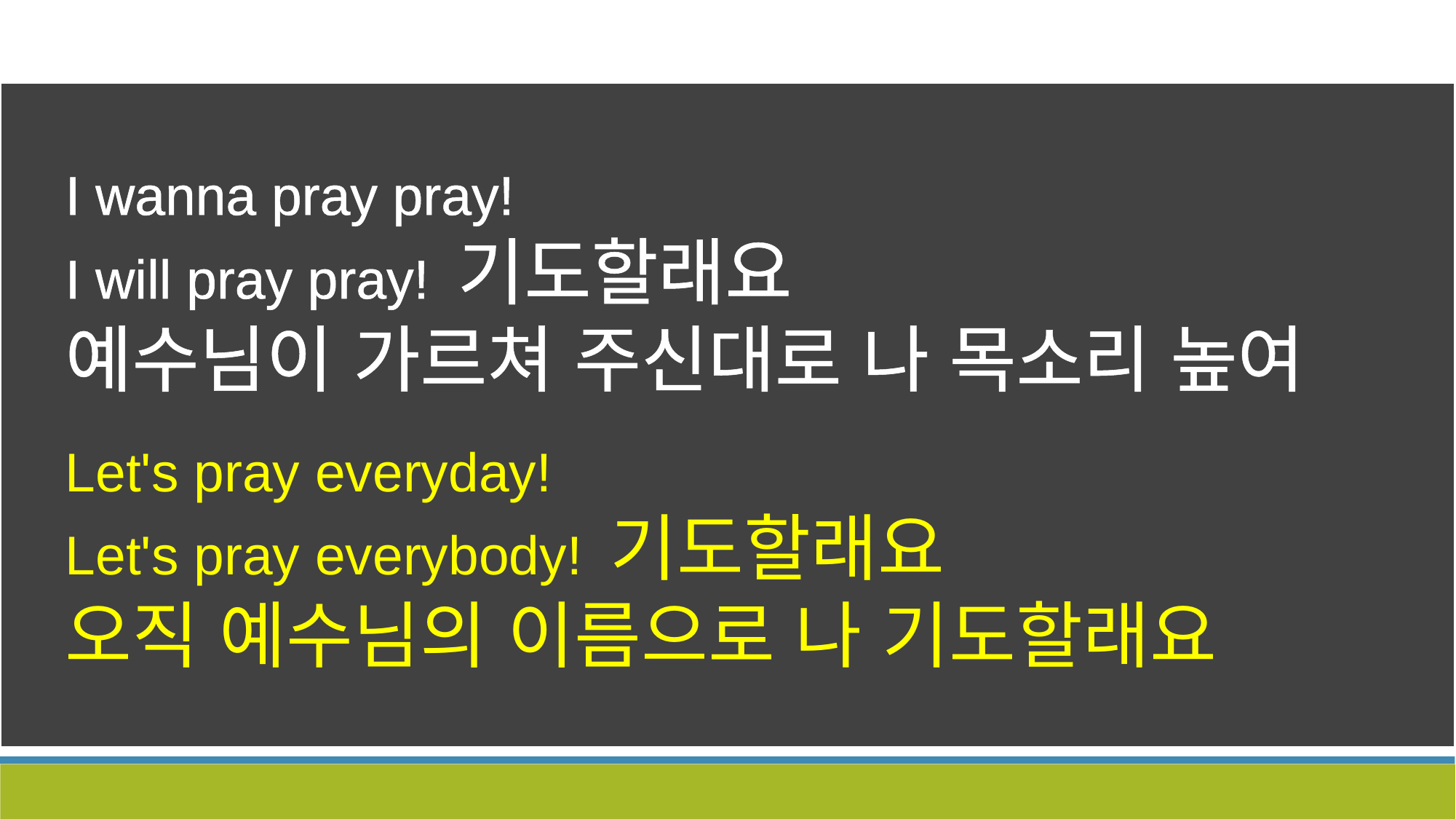

I wanna pray pray!
I will pray pray! 기도할래요
예수님이 가르쳐 주신대로 나 목소리 높여

Let's pray everyday!
Let's pray everybody! 기도할래요
오직 예수님의 이름으로 나 기도할래요